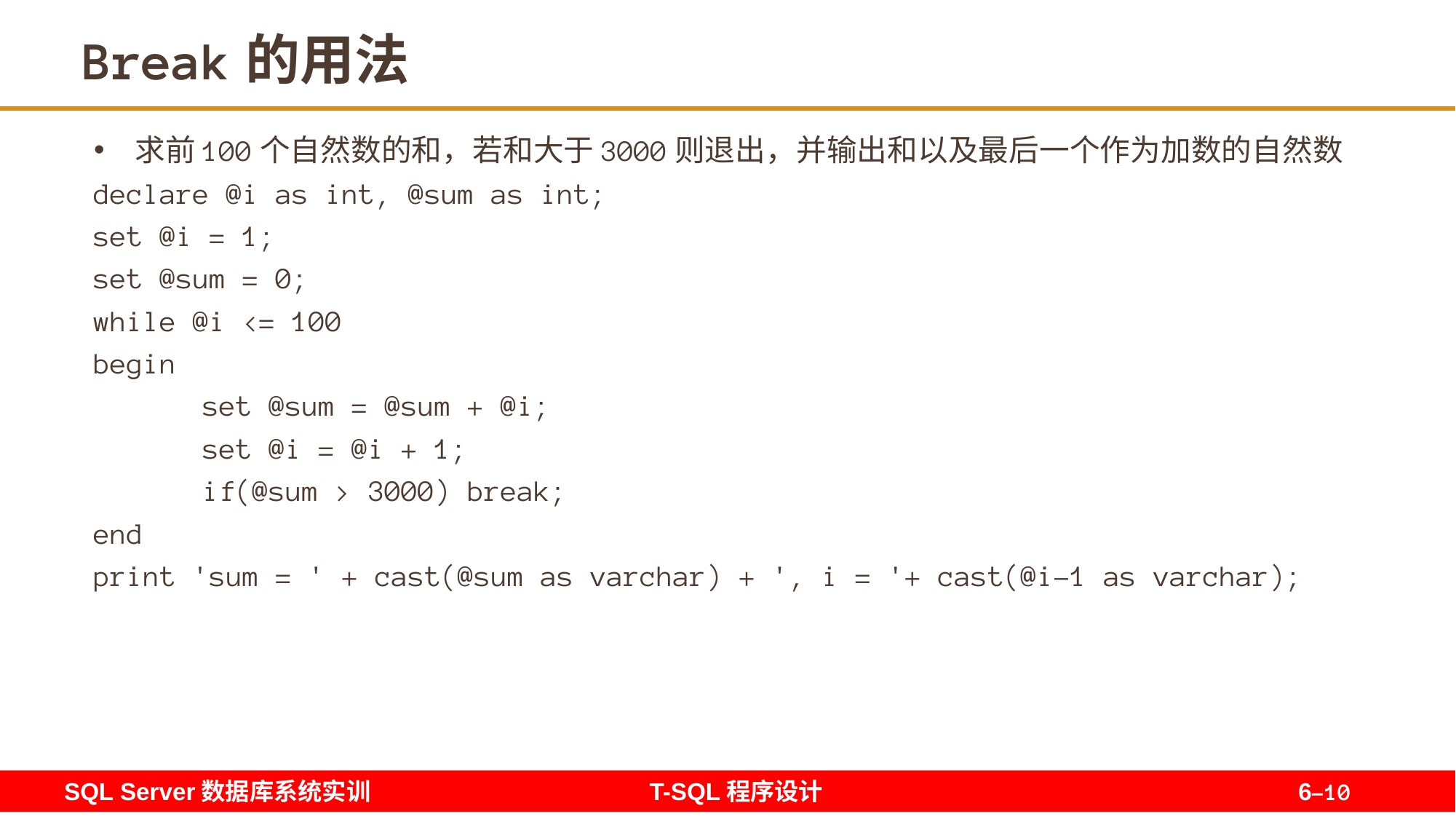

10
# Break的用法
求前100个自然数的和，若和大于3000则退出，并输出和以及最后一个作为加数的自然数
declare @i as int, @sum as int;
set @i = 1;
set @sum = 0;
while @i <= 100
begin
	set @sum = @sum + @i;
	set @i = @i + 1;
	if(@sum > 3000) break;
end
print 'sum = ' + cast(@sum as varchar) + ', i = '+ cast(@i-1 as varchar);